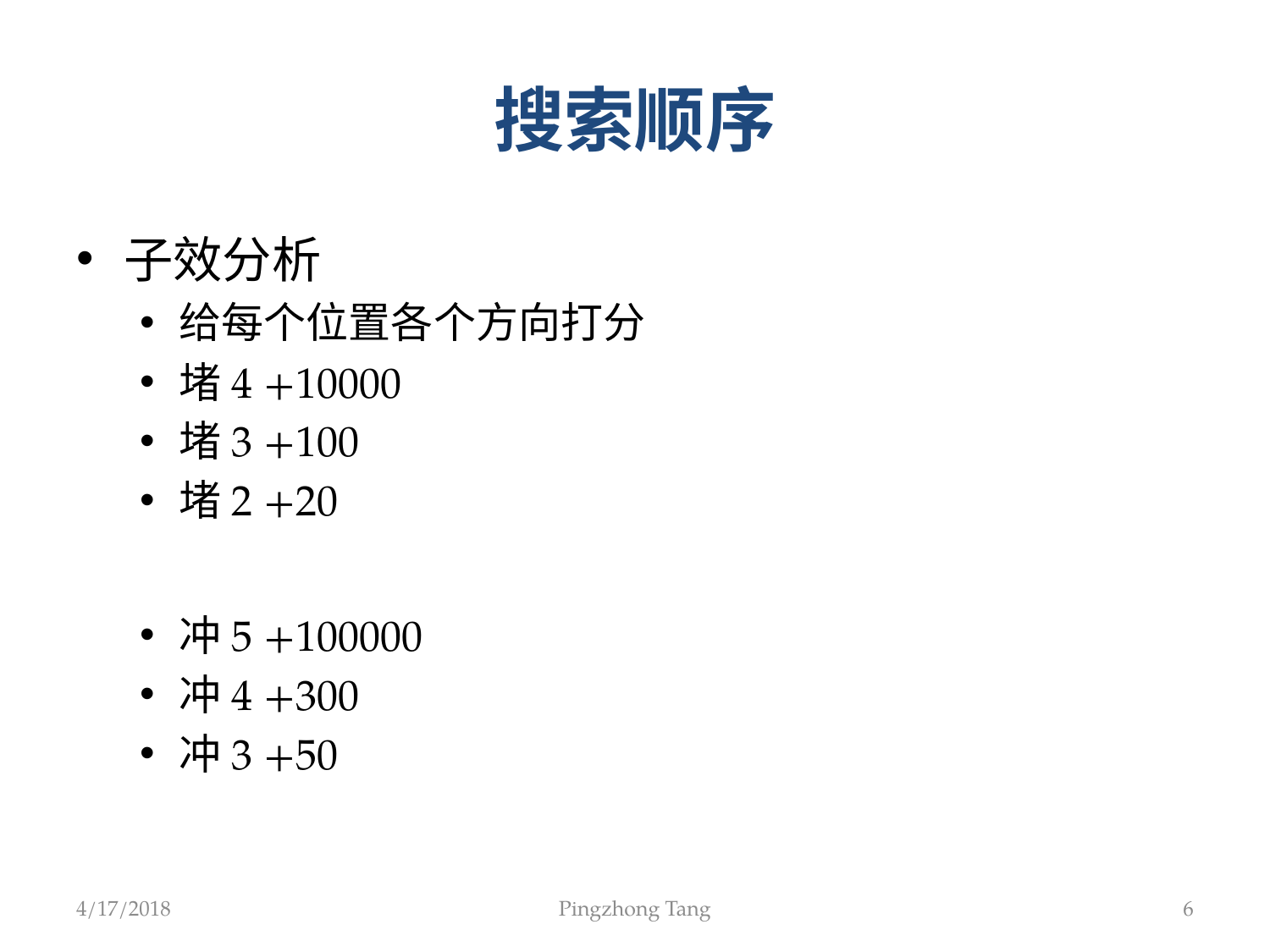

# 搜索顺序
子效分析
给每个位置各个方向打分
堵4 +10000
堵3 +100
堵2 +20

冲5 +100000
冲4 +300
冲3 +50
4/17/2018
Pingzhong Tang
6